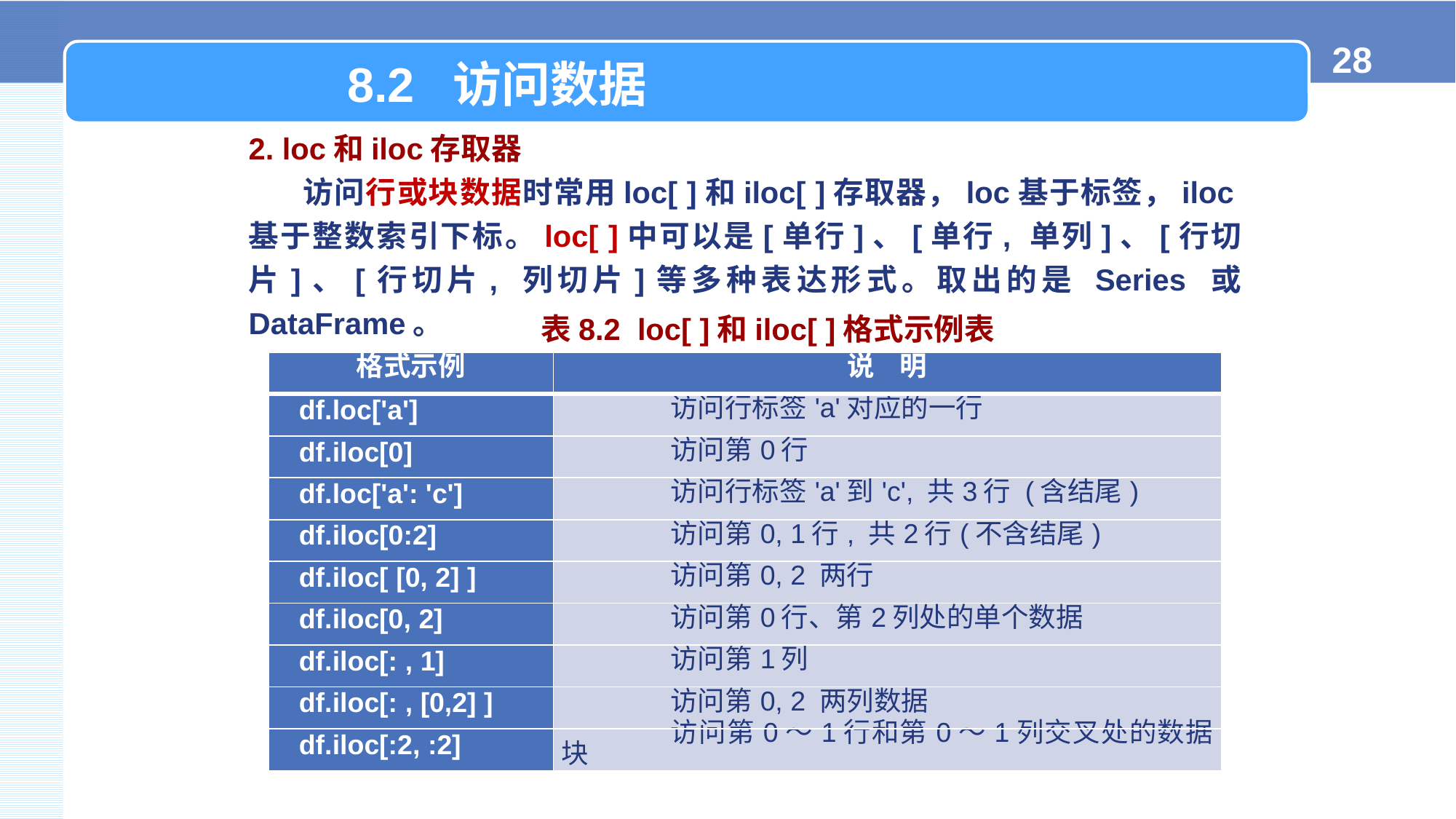

8.2  访问数据
2. loc和iloc存取器
访问行或块数据时常用loc[ ]和iloc[ ]存取器，loc基于标签，iloc基于整数索引下标。loc[ ]中可以是[单行]、[单行, 单列]、[行切片]、[行切片, 列切片]等多种表达形式。取出的是 Series 或 DataFrame。

表8.2  loc[ ]和iloc[ ]格式示例表
| 格式示例 | 说 明 |
| --- | --- |
| df.loc['a'] | 访问行标签'a'对应的一行 |
| df.iloc[0] | 访问第0行 |
| df.loc['a': 'c'] | 访问行标签'a'到'c', 共3行 (含结尾) |
| df.iloc[0:2] | 访问第0, 1行, 共2行(不含结尾) |
| df.iloc[ [0, 2] ] | 访问第0, 2 两行 |
| df.iloc[0, 2] | 访问第0行、第2列处的单个数据 |
| df.iloc[: , 1] | 访问第1列 |
| df.iloc[: , [0,2] ] | 访问第0, 2 两列数据 |
| df.iloc[:2, :2] | 访问第0～1行和第0～1列交叉处的数据块 |